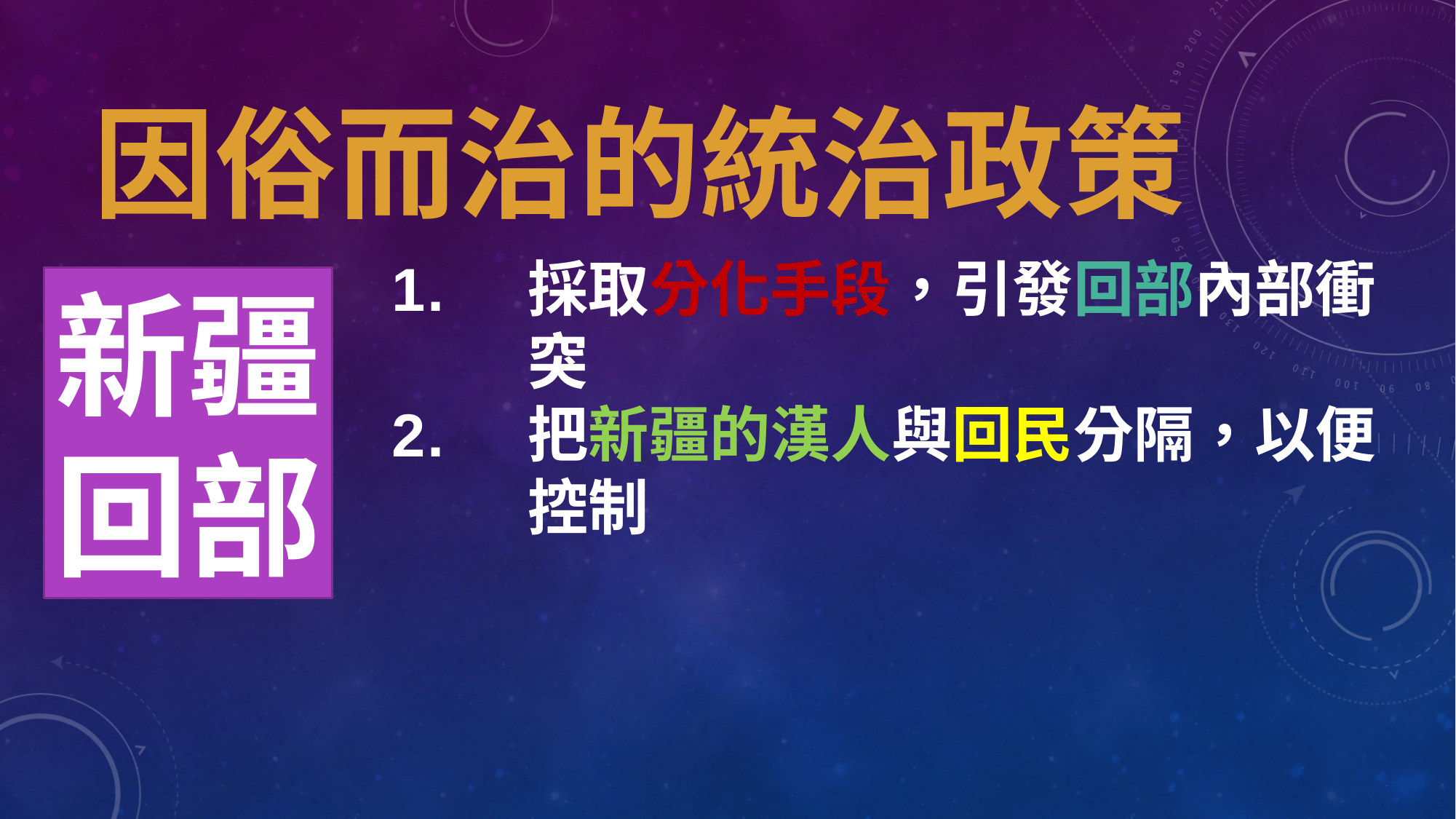

因俗而治的統治政策
採取分化手段，引發回部內部衝突
把新疆的漢人與回民分隔，以便控制

新疆
回部